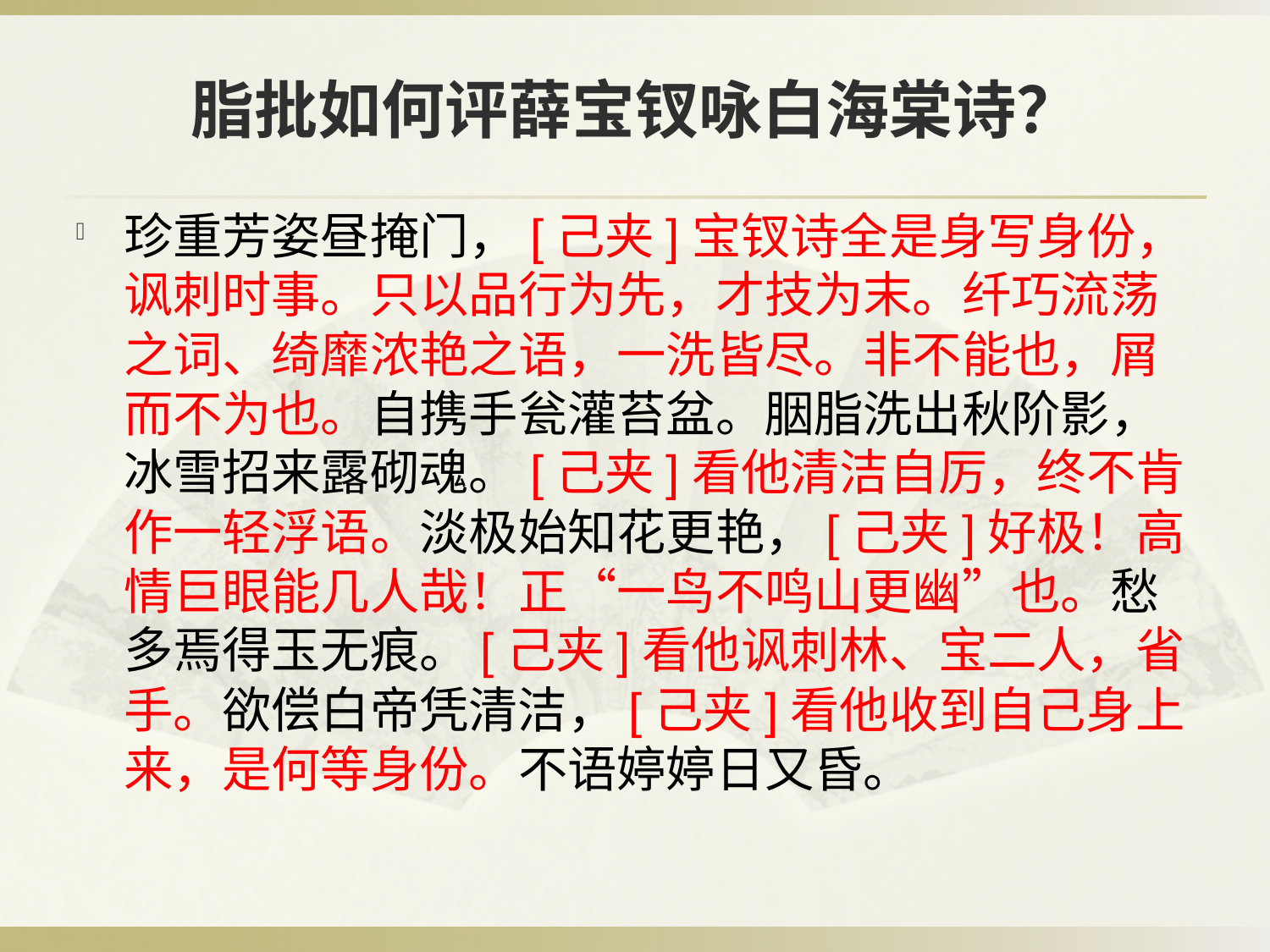

# 脂批如何评薛宝钗咏白海棠诗？
珍重芳姿昼掩门，[己夹]宝钗诗全是身写身份，讽刺时事。只以品行为先，才技为末。纤巧流荡之词、绮靡浓艳之语，一洗皆尽。非不能也，屑而不为也。自携手瓮灌苔盆。胭脂洗出秋阶影，冰雪招来露砌魂。[己夹]看他清洁自厉，终不肯作一轻浮语。淡极始知花更艳，[己夹]好极！高情巨眼能几人哉！正“一鸟不鸣山更幽”也。愁多焉得玉无痕。[己夹]看他讽刺林、宝二人，省手。欲偿白帝凭清洁，[己夹]看他收到自己身上来，是何等身份。不语婷婷日又昏。